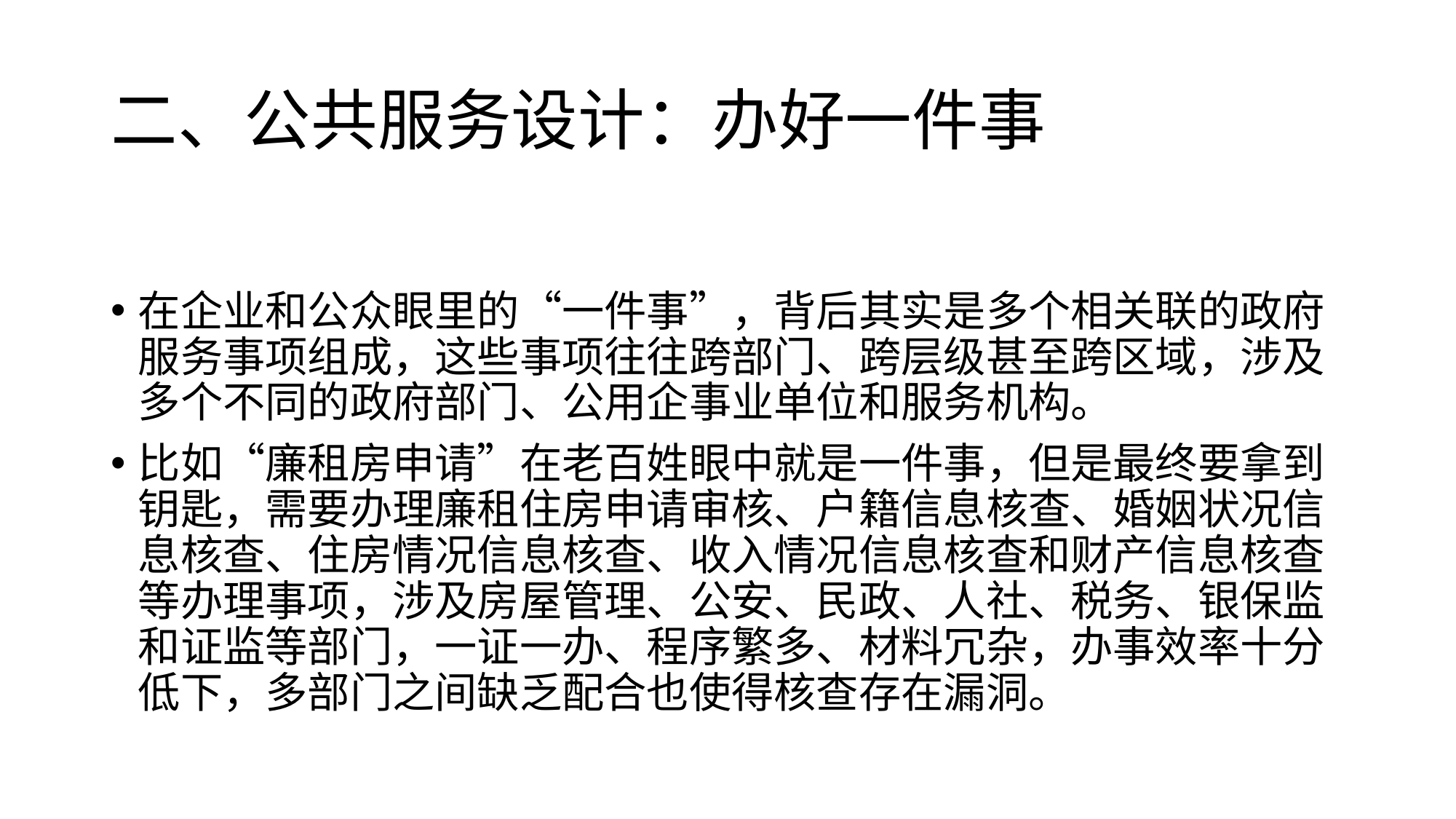

# 二、公共服务设计：办好一件事

在企业和公众眼里的“一件事”，背后其实是多个相关联的政府服务事项组成，这些事项往往跨部门、跨层级甚至跨区域，涉及多个不同的政府部门、公用企事业单位和服务机构。
比如“廉租房申请”在老百姓眼中就是一件事，但是最终要拿到钥匙，需要办理廉租住房申请审核、户籍信息核查、婚姻状况信息核查、住房情况信息核查、收入情况信息核查和财产信息核查等办理事项，涉及房屋管理、公安、民政、人社、税务、银保监和证监等部门，一证一办、程序繁多、材料冗杂，办事效率十分低下，多部门之间缺乏配合也使得核查存在漏洞。